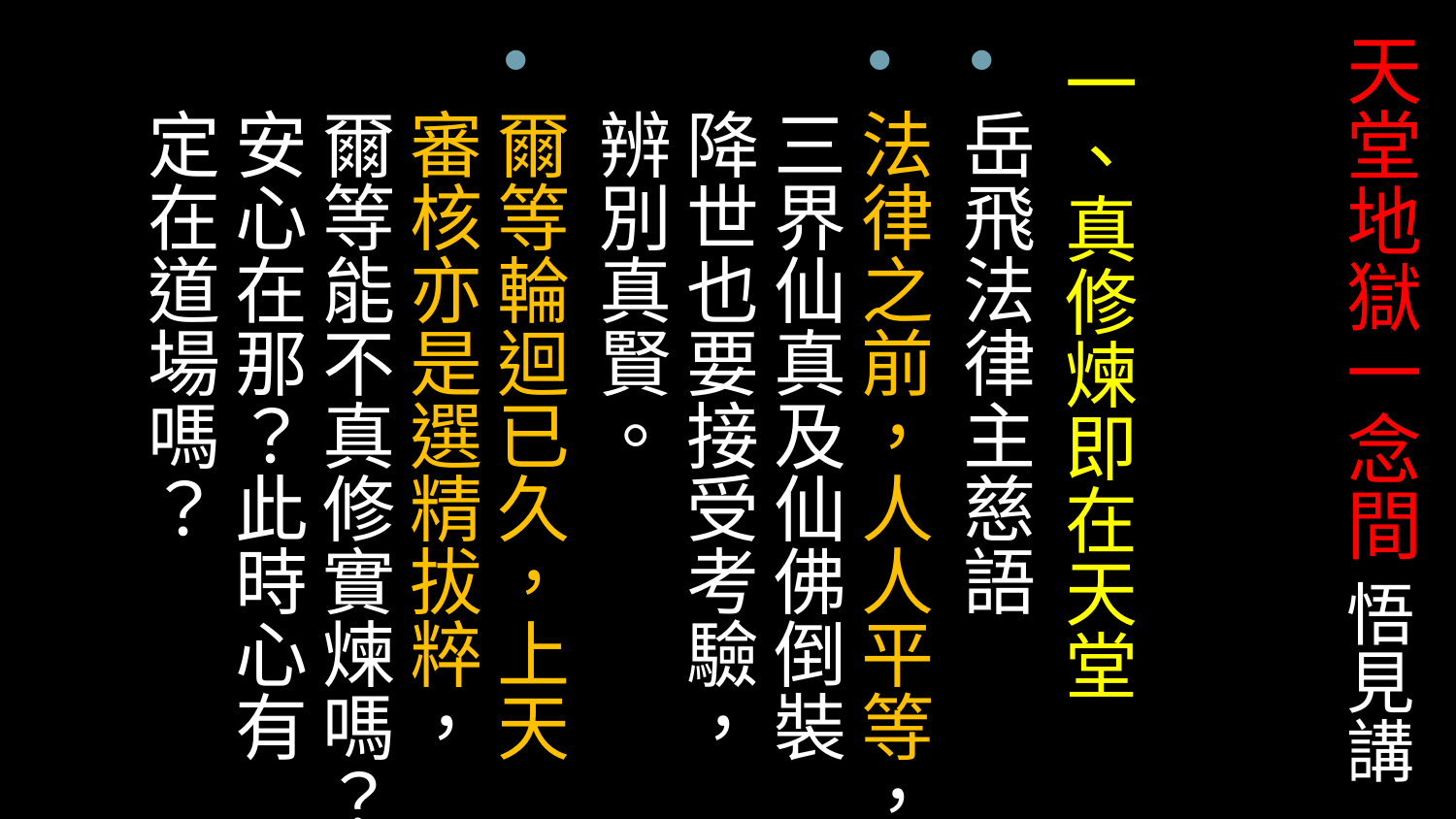

# 天堂地獄一念間 悟見講
一、真修煉即在天堂
岳飛法律主慈語
法律之前，人人平等，三界仙真及仙佛倒裝降世也要接受考驗，辨別真賢。
爾等輪迴已久，上天審核亦是選精拔粹，爾等能不真修實煉嗎？安心在那？此時心有定在道場嗎？